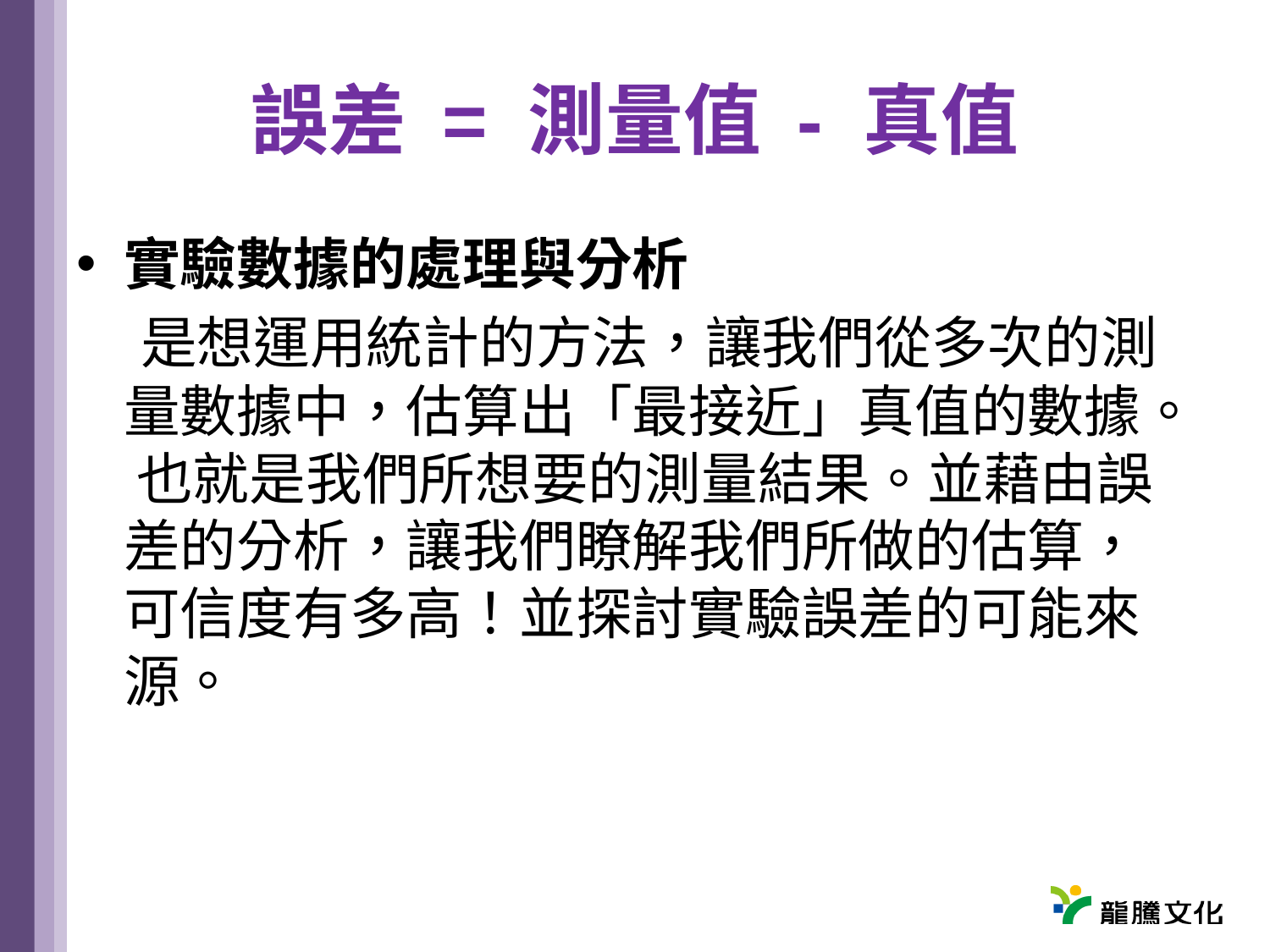

# 誤差 = 測量值 - 真值
實驗數據的處理與分析
    是想運用統計的方法，讓我們從多次的測量數據中，估算出「最接近」真值的數據。 也就是我們所想要的測量結果。並藉由誤差的分析，讓我們瞭解我們所做的估算，可信度有多高！並探討實驗誤差的可能來源。